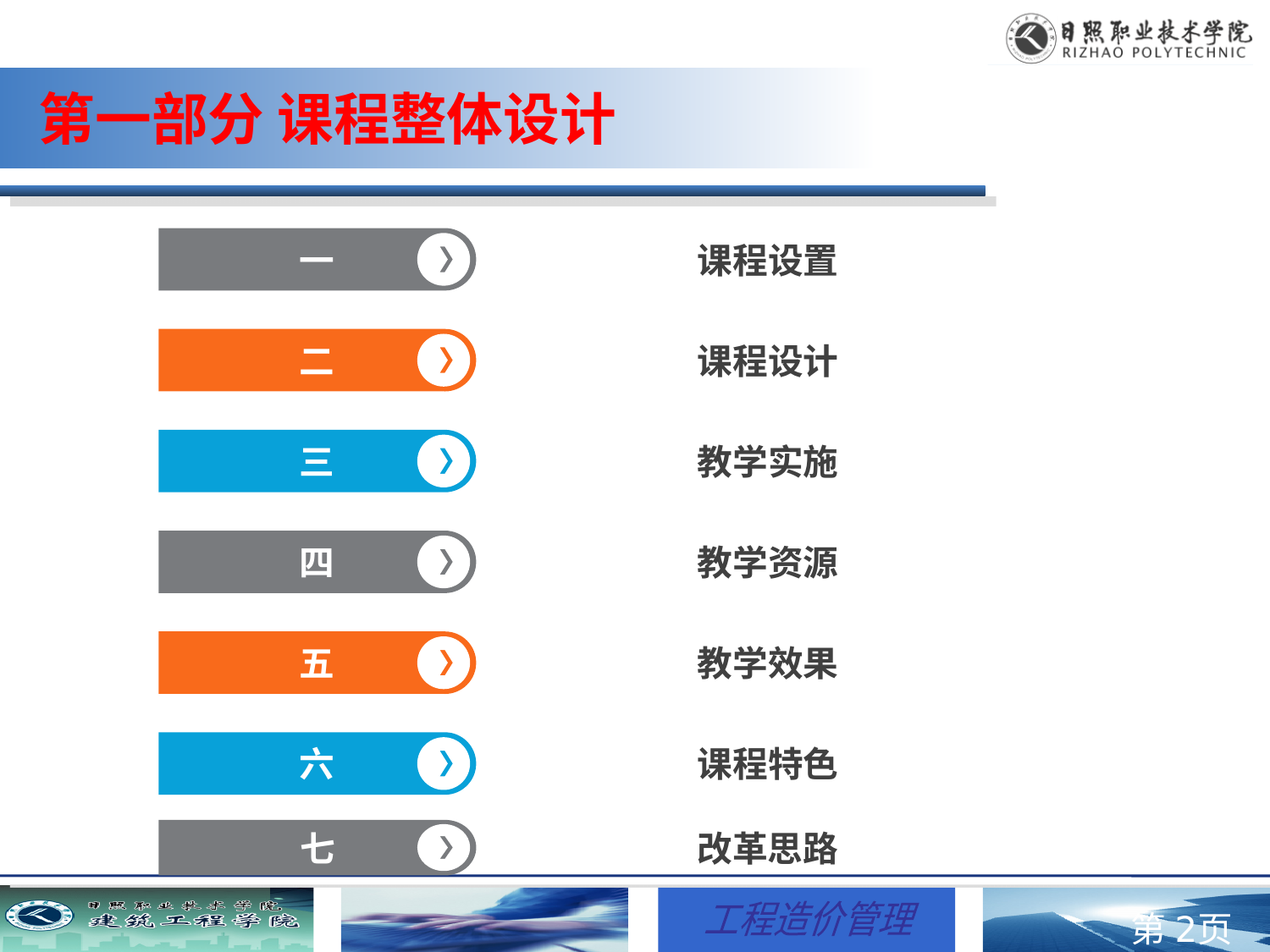

第一部分 课程整体设计
一
课程设置

二
课程设计

三
教学实施

四
教学资源

五
教学效果

六
课程特色

七
改革思路

第2页